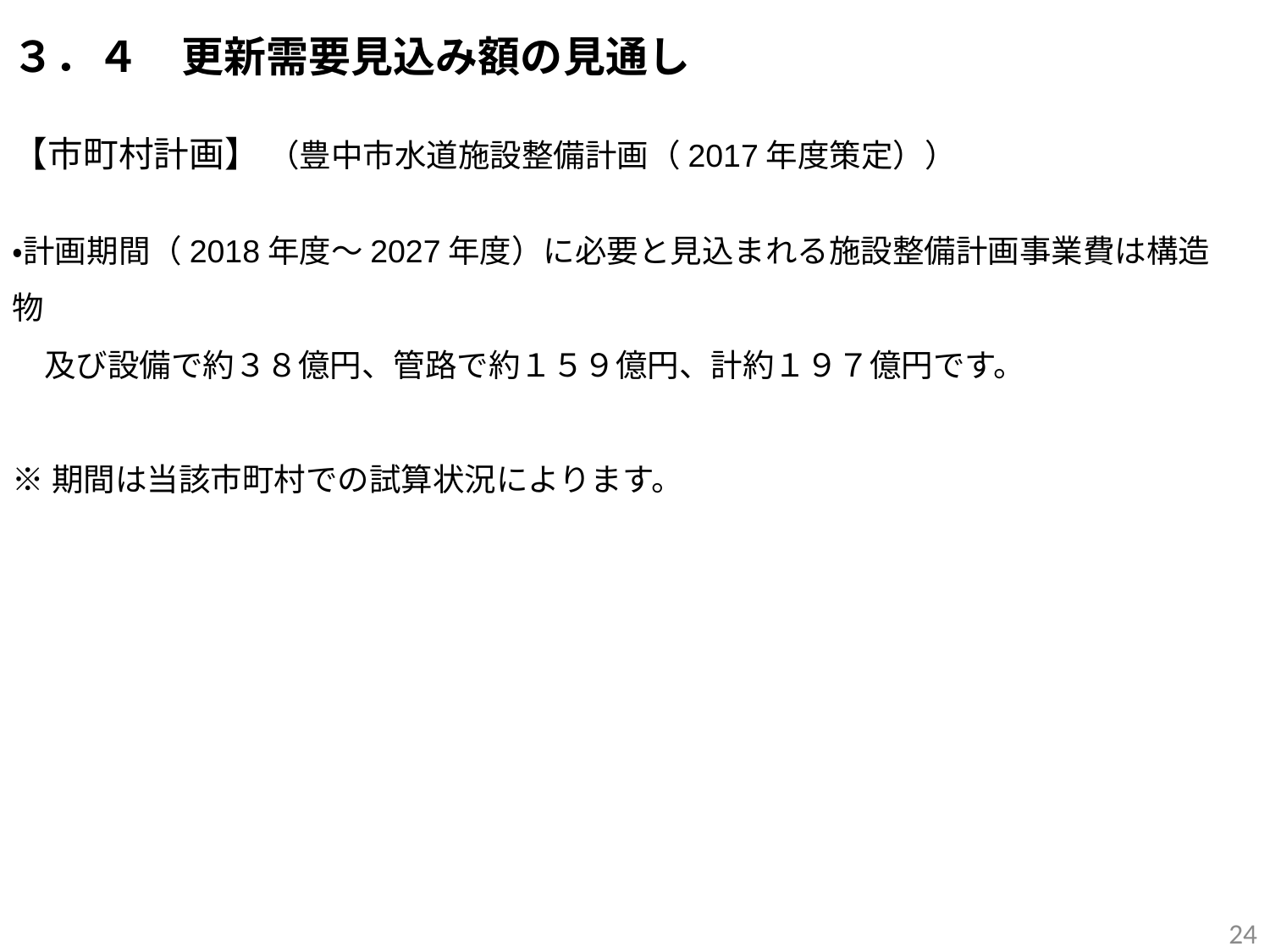

３．４　更新需要見込み額の見通し

【市町村計画】 （豊中市水道施設整備計画（2017年度策定））

・計画期間（2018年度～2027年度）に必要と見込まれる施設整備計画事業費は構造物
　及び設備で約３８億円、管路で約１５９億円、計約１９７億円です。

※期間は当該市町村での試算状況によります。

24